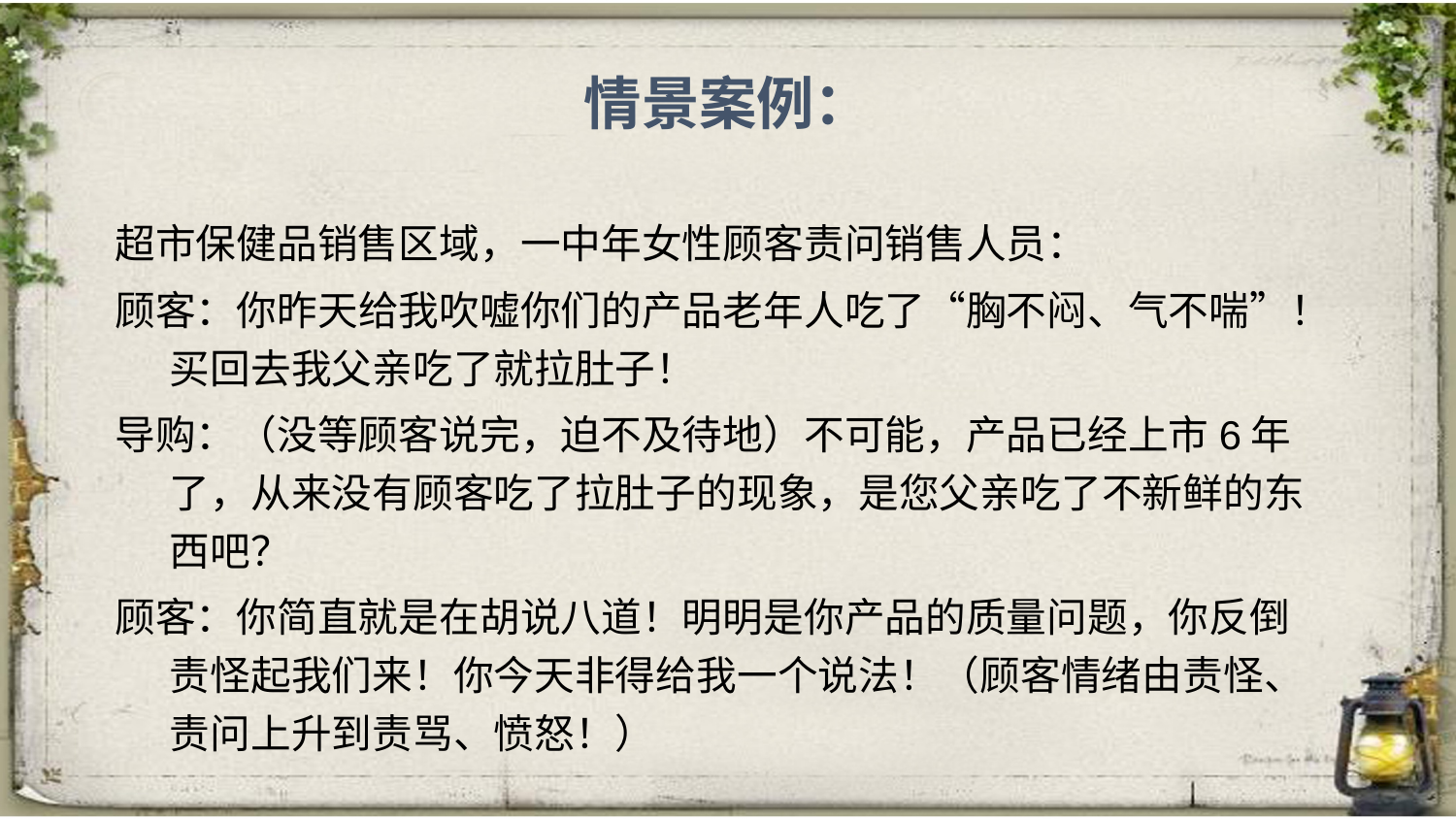

情景案例：
超市保健品销售区域，一中年女性顾客责问销售人员：
顾客：你昨天给我吹嘘你们的产品老年人吃了“胸不闷、气不喘”！买回去我父亲吃了就拉肚子！
导购：（没等顾客说完，迫不及待地）不可能，产品已经上市6年了，从来没有顾客吃了拉肚子的现象，是您父亲吃了不新鲜的东西吧？
顾客：你简直就是在胡说八道！明明是你产品的质量问题，你反倒责怪起我们来！你今天非得给我一个说法！（顾客情绪由责怪、责问上升到责骂、愤怒！）